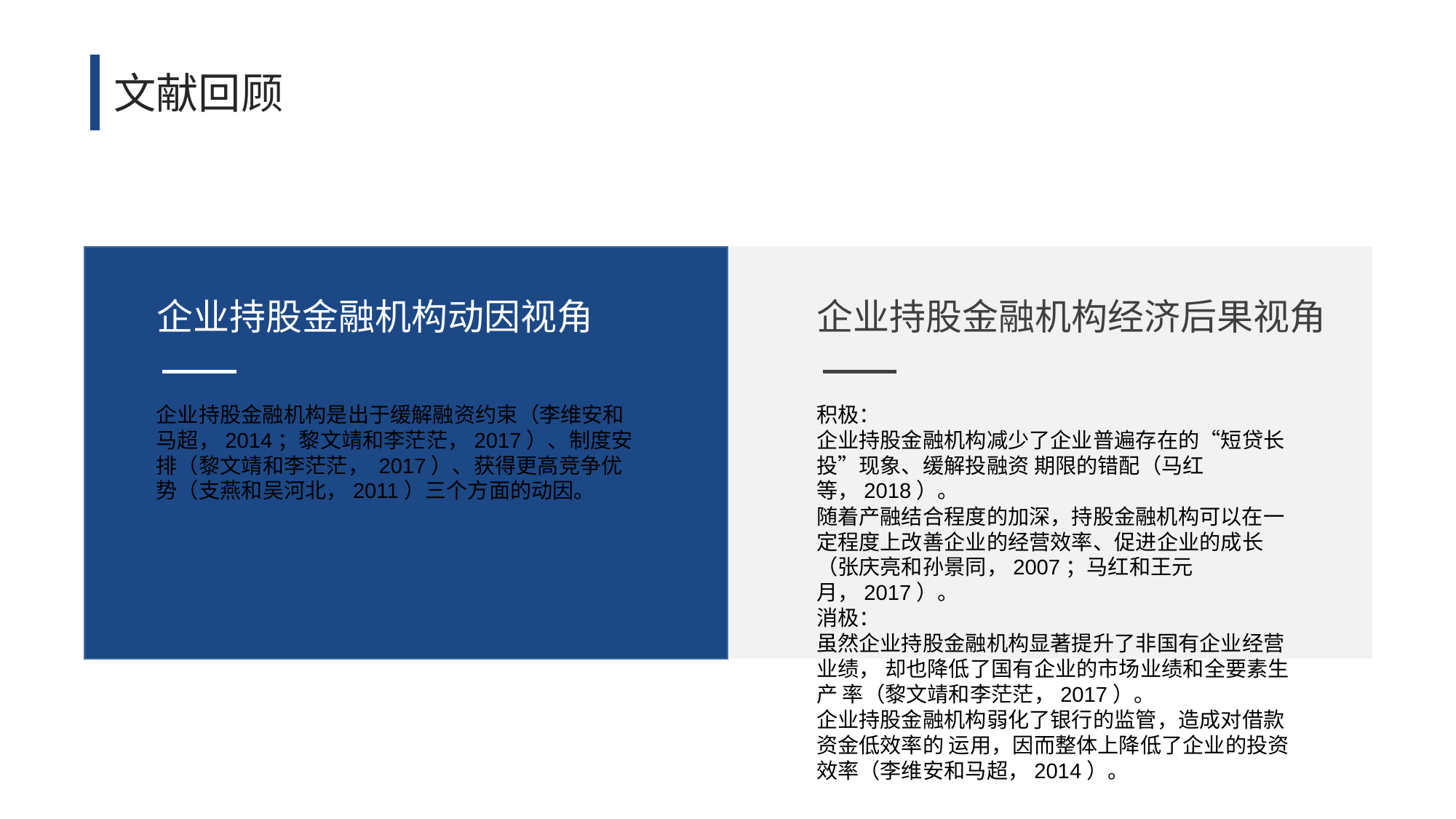

文献回顾

企业持股金融机构动因视角
企业持股金融机构经济后果视角
企业持股金融机构是出于缓解融资约束（李维安和马超，2014；黎文靖和李茫茫，2017）、制度安排（黎文靖和李茫茫， 2017）、获得更高竞争优势（支燕和吴河北，2011）三个方面的动因。

积极：
企业持股金融机构减少了企业普遍存在的“短贷长投”现象、缓解投融资 期限的错配（马红等，2018）。
随着产融结合程度的加深，持股金融机构可以在一定程度上改善企业的经营效率、促进企业的成长（张庆亮和孙景同，2007；马红和王元月，2017）。
消极：
虽然企业持股金融机构显著提升了非国有企业经营业绩， 却也降低了国有企业的市场业绩和全要素生产 率（黎文靖和李茫茫，2017）。
企业持股金融机构弱化了银行的监管，造成对借款资金低效率的 运用，因而整体上降低了企业的投资效率（李维安和马超，2014）。